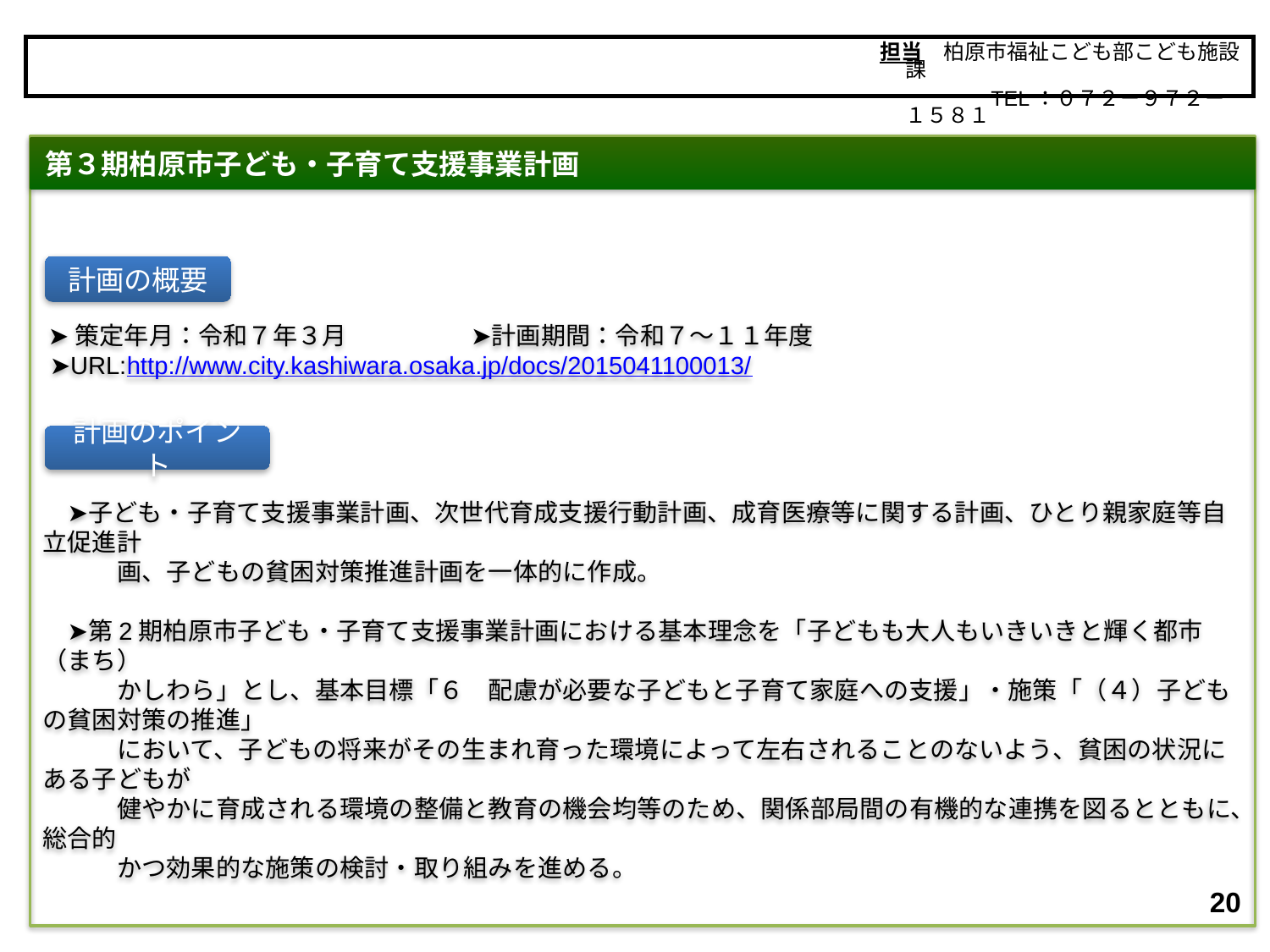

担当　柏原市福祉こども部こども施設課
　　　　　TEL：０７２－９７２－１５８１
柏原市

 ➤策定年月：令和７年３月　　　　　➤計画期間：令和７～１１年度
 ➤URL:http://www.city.kashiwara.osaka.jp/docs/2015041100013/

　➤子ども・子育て支援事業計画、次世代育成支援行動計画、成育医療等に関する計画、ひとり親家庭等自立促進計
　　　画、子どもの貧困対策推進計画を一体的に作成。

　➤第2期柏原市子ども・子育て支援事業計画における基本理念を「子どもも大人もいきいきと輝く都市（まち）
　　　かしわら」とし、基本目標「６　配慮が必要な子どもと子育て家庭への支援」・施策「（４）子どもの貧困対策の推進」
　　　において、子どもの将来がその生まれ育った環境によって左右されることのないよう、貧困の状況にある子どもが
　　　健やかに育成される環境の整備と教育の機会均等のため、関係部局間の有機的な連携を図るとともに、総合的
　　　かつ効果的な施策の検討・取り組みを進める。

第３期柏原市子ども・子育て支援事業計画
計画の概要
計画のポイント
20